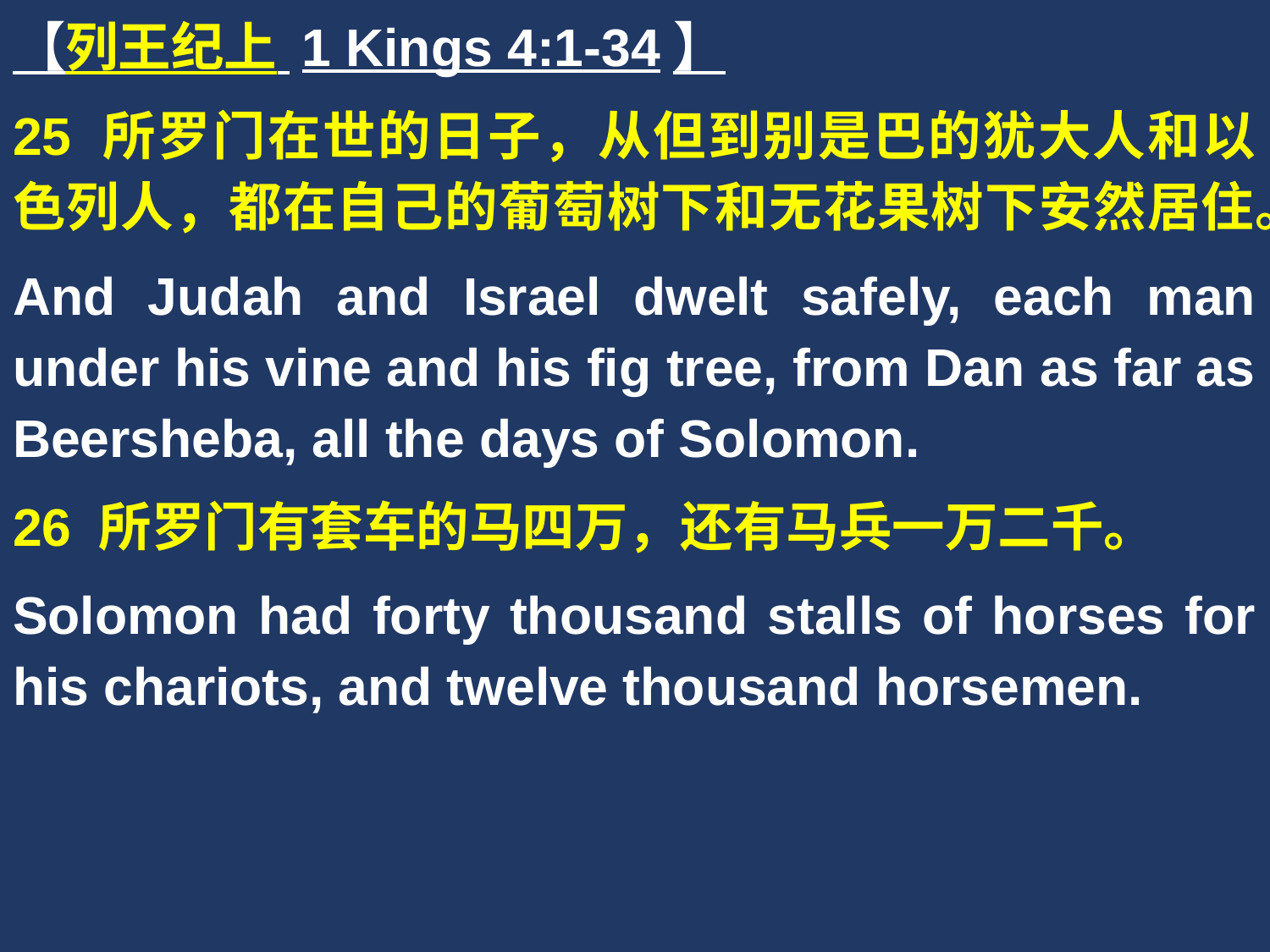

【列王纪上 1 Kings 4:1-34】
25 所罗门在世的日子，从但到别是巴的犹大人和以色列人，都在自己的葡萄树下和无花果树下安然居住。
And Judah and Israel dwelt safely, each man under his vine and his fig tree, from Dan as far as Beersheba, all the days of Solomon.
26 所罗门有套车的马四万，还有马兵一万二千。
Solomon had forty thousand stalls of horses for his chariots, and twelve thousand horsemen.